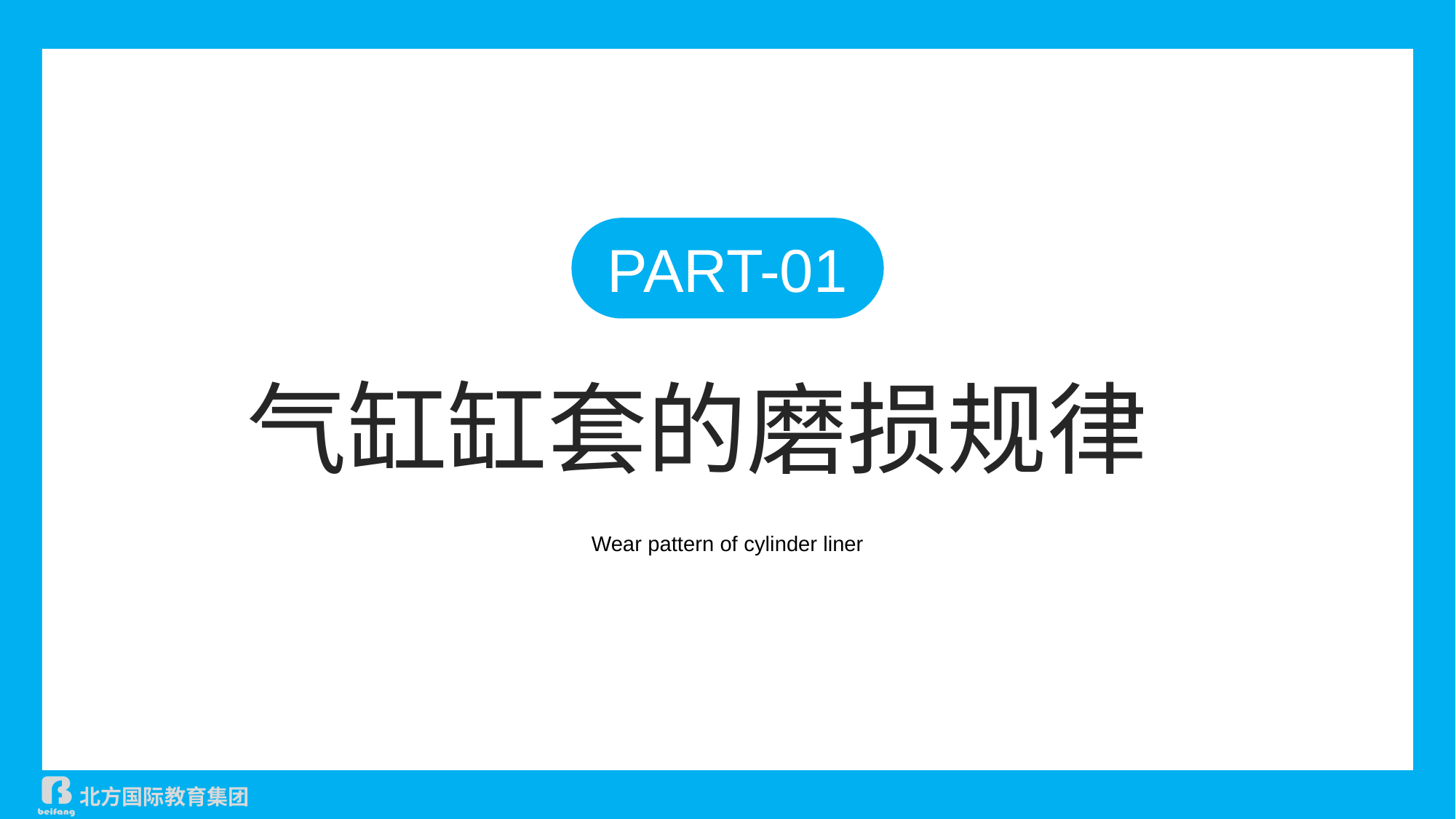

PART-01
气缸缸套的磨损规律
Wear pattern of cylinder liner